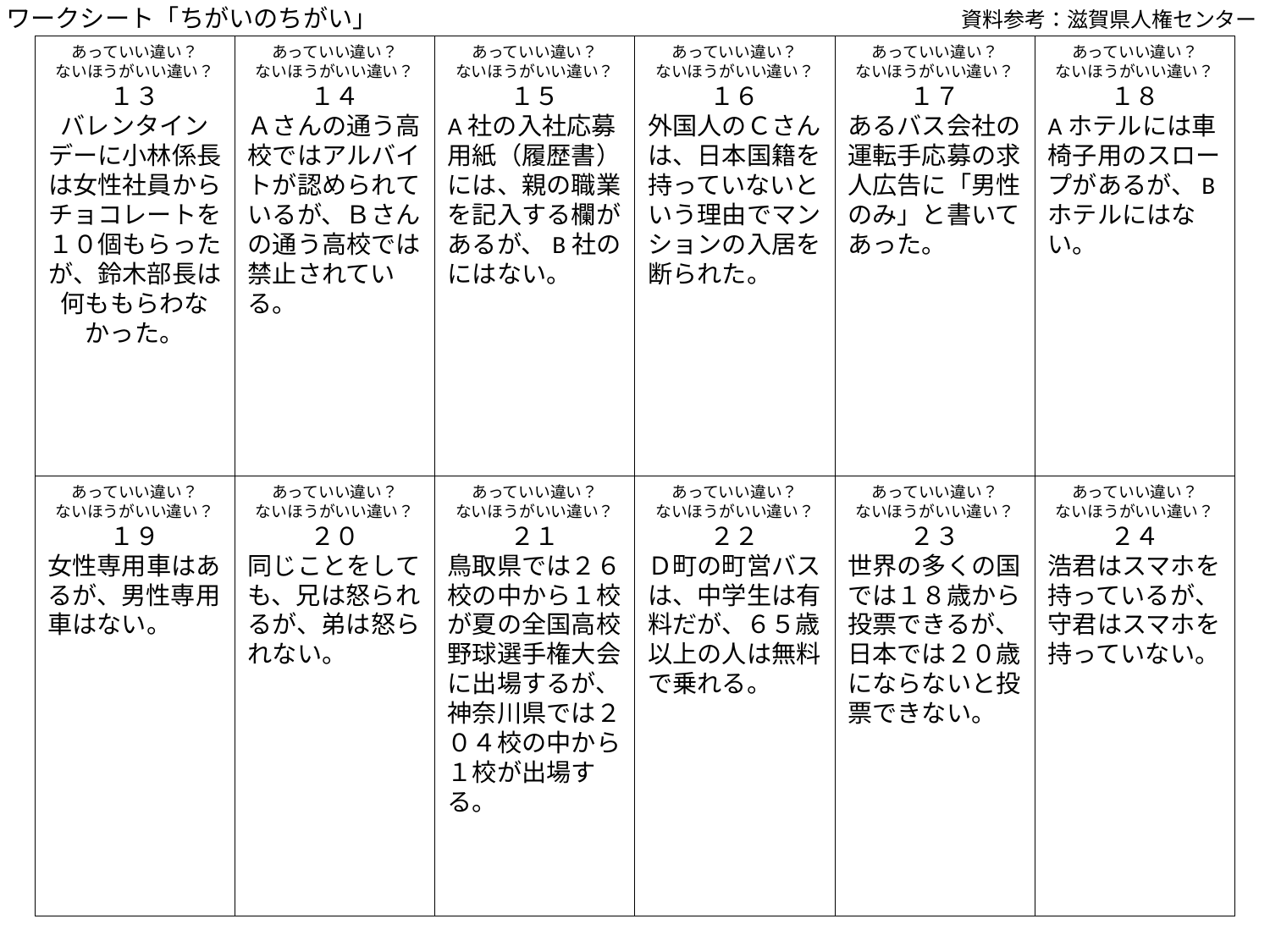

資料参考：滋賀県人権センター
ワークシート「ちがいのちがい」
# あっていい違い？ ないほうがいい違い？ １３ バレンタインデーに小林係長は女性社員からチョコレートを１０個もらったが、鈴木部長は何ももらわなかった。
あっていい違い？
ないほうがいい違い？
１６
外国人のＣさんは、日本国籍を持っていないという理由でマンションの入居を断られた。
あっていい違い？
ないほうがいい違い？
１７
あるバス会社の運転手応募の求人広告に「男性のみ」と書いてあった。
あっていい違い？
ないほうがいい違い？
１８
Aホテルには車椅子用のスロープがあるが、Bホテルにはない。

あっていい違い？
ないほうがいい違い？
１９
女性専用車はあるが、男性専用車はない。
あっていい違い？
ないほうがいい違い？
２０
同じことをしても、兄は怒られるが、弟は怒られない。

あっていい違い？
ないほうがいい違い？
２１
鳥取県では２６校の中から１校が夏の全国高校野球選手権大会に出場するが、神奈川県では２０４校の中から１校が出場する。
あっていい違い？
ないほうがいい違い？
２２
Ｄ町の町営バスは、中学生は有料だが、６５歳以上の人は無料で乗れる。
あっていい違い？
ないほうがいい違い？
２３
世界の多くの国では１８歳から投票できるが、日本では２０歳にならないと投票できない。
あっていい違い？
ないほうがいい違い？
２４
浩君はスマホを持っているが、守君はスマホを持っていない。

あっていい違い？
ないほうがいい違い？
１４
Ａさんの通う高校ではアルバイトが認められているが、Ｂさんの通う高校では禁止されている。
あっていい違い？
ないほうがいい違い？
１５
A社の入社応募用紙（履歴書）には、親の職業を記入する欄があるが、B社のにはない。